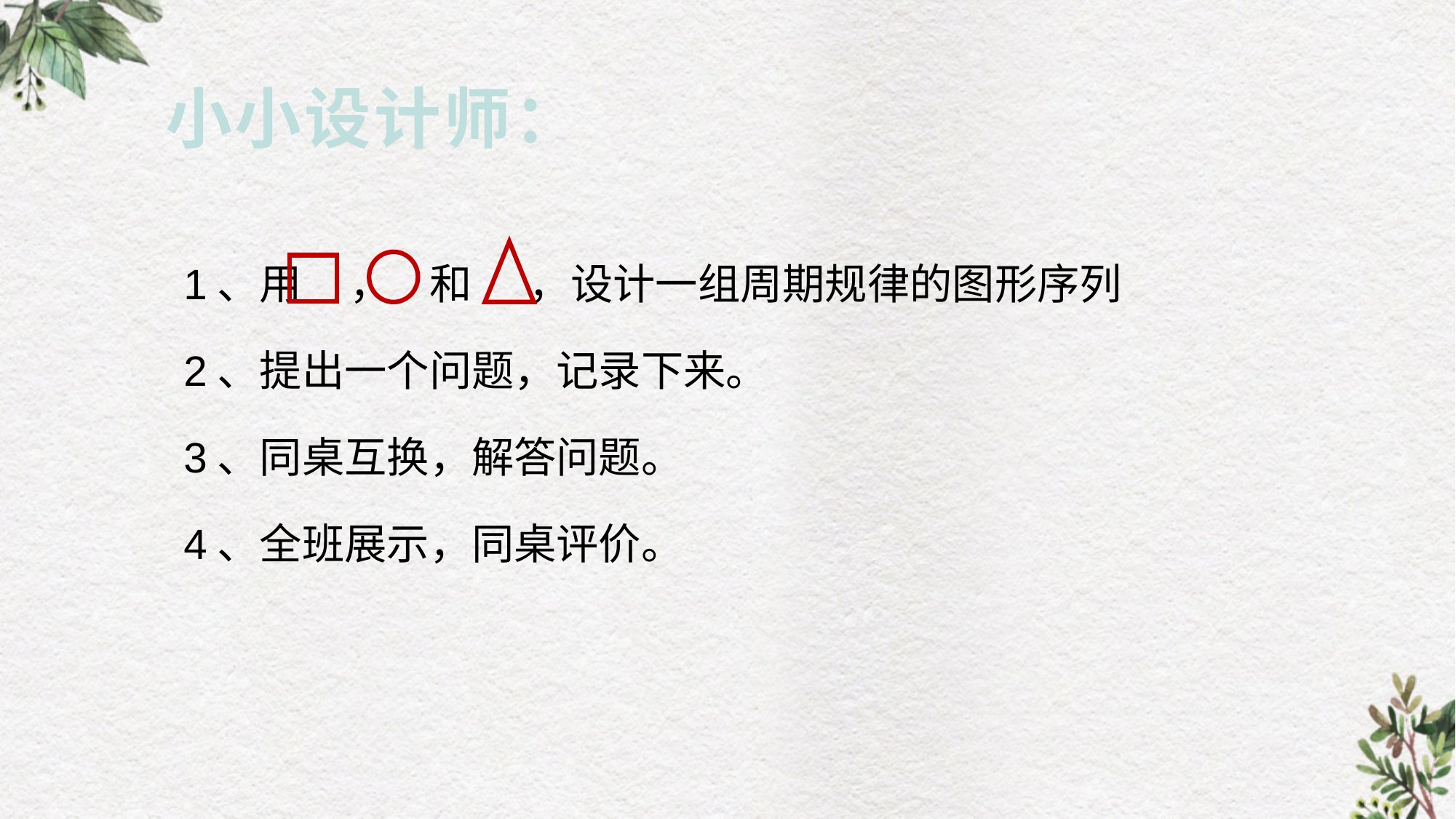

# 小小设计师：
1、用     ，    和      ，设计一组周期规律的图形序列
2、提出一个问题，记录下来。
3、同桌互换，解答问题。
4、全班展示，同桌评价。